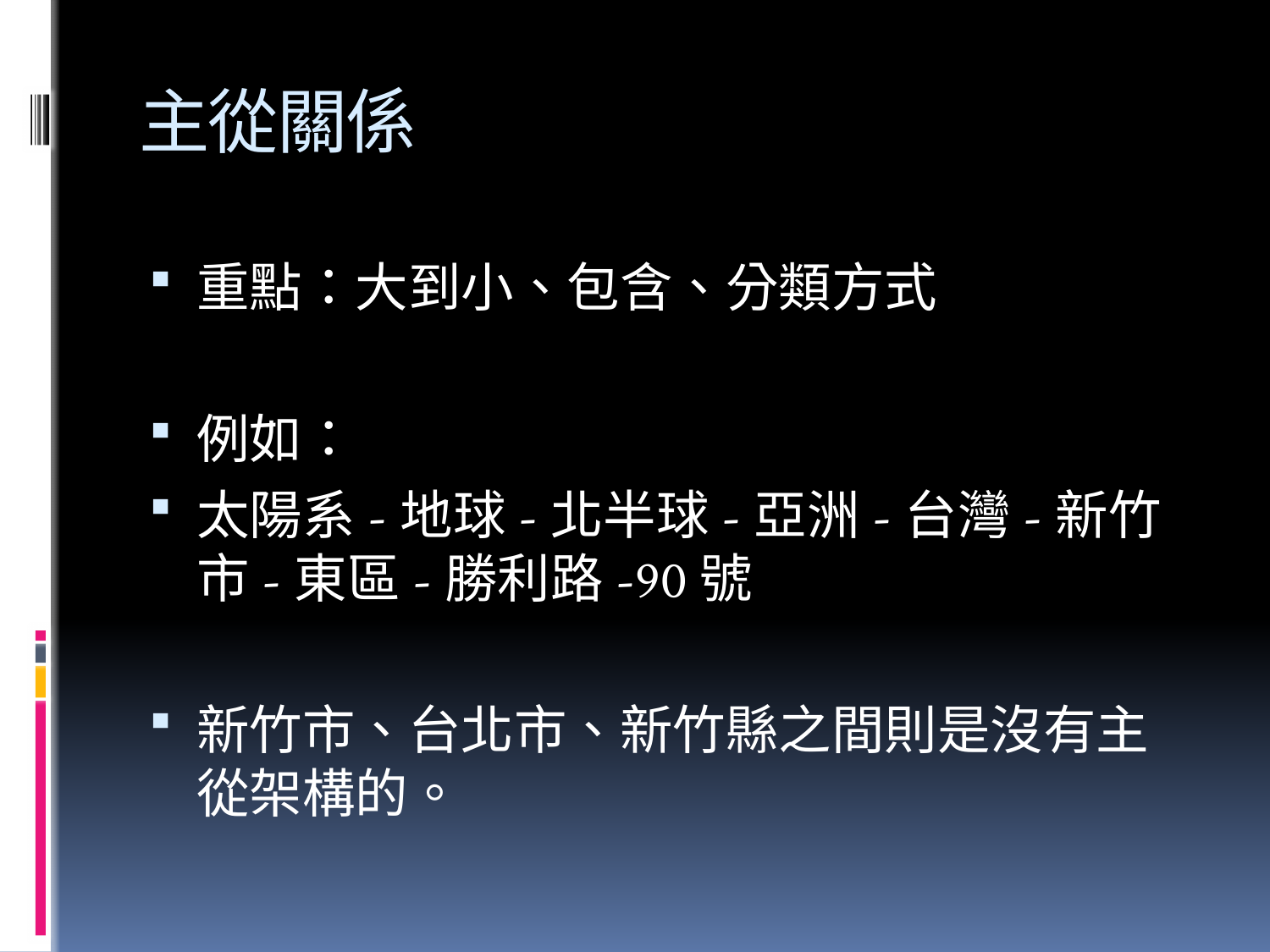

# 主從關係
重點：大到小、包含、分類方式

例如：
太陽系-地球-北半球-亞洲-台灣-新竹市-東區-勝利路-90號

新竹市、台北市、新竹縣之間則是沒有主從架構的。